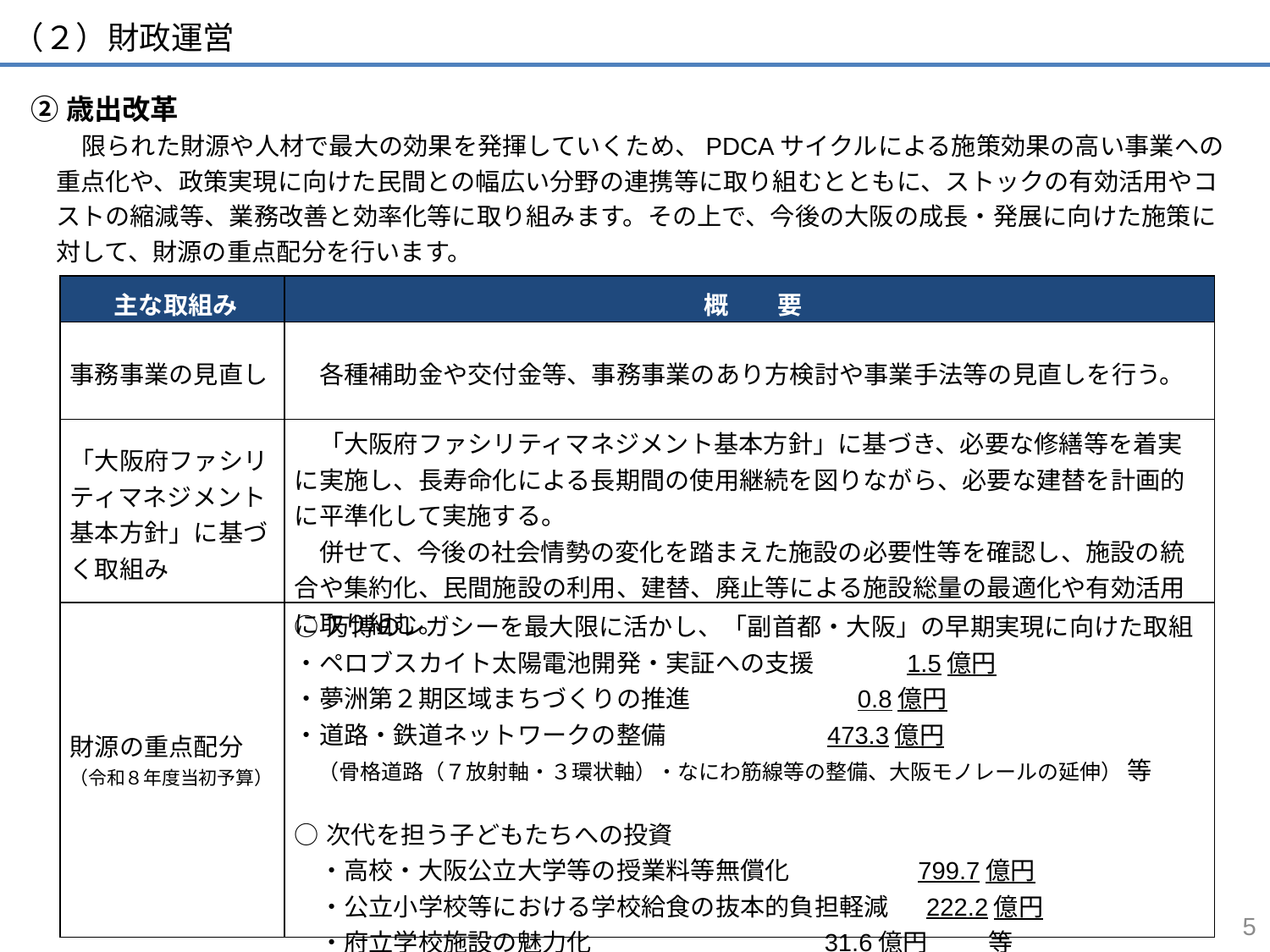

（２）財政運営
②歳出改革
限られた財源や人材で最大の効果を発揮していくため、PDCAサイクルによる施策効果の高い事業への重点化や、政策実現に向けた民間との幅広い分野の連携等に取り組むとともに、ストックの有効活用やコストの縮減等、業務改善と効率化等に取り組みます。その上で、今後の大阪の成長・発展に向けた施策に対して、財源の重点配分を行います。
| 主な取組み | 概　　要 |
| --- | --- |
| 事務事業の見直し | 各種補助金や交付金等、事務事業のあり方検討や事業手法等の見直しを行う。 |
| 「大阪府ファシリティマネジメント基本方針」に基づく取組み | 「大阪府ファシリティマネジメント基本方針」に基づき、必要な修繕等を着実に実施し、長寿命化による長期間の使用継続を図りながら、必要な建替を計画的に平準化して実施する。 　併せて、今後の社会情勢の変化を踏まえた施設の必要性等を確認し、施設の統合や集約化、民間施設の利用、建替、廃止等による施設総量の最適化や有効活用に取り組む。 |
| 財源の重点配分 （令和８年度当初予算） | ○万博のレガシーを最大限に活かし、「副首都・大阪」の早期実現に向けた取組 ・ペロブスカイト太陽電池開発・実証への支援　 1.5億円 ・夢洲第２期区域まちづくりの推進 0.8億円 ・道路・鉄道ネットワークの整備 473.3億円 （骨格道路（７放射軸・３環状軸）・なにわ筋線等の整備、大阪モノレールの延伸） 等 ○次代を担う子どもたちへの投資 　・高校・大阪公立大学等の授業料等無償化　　　 　 799.7億円 　・公立小学校等における学校給食の抜本的負担軽減　 222.2億円 　・府立学校施設の魅力化 31.6億円 等 |
5